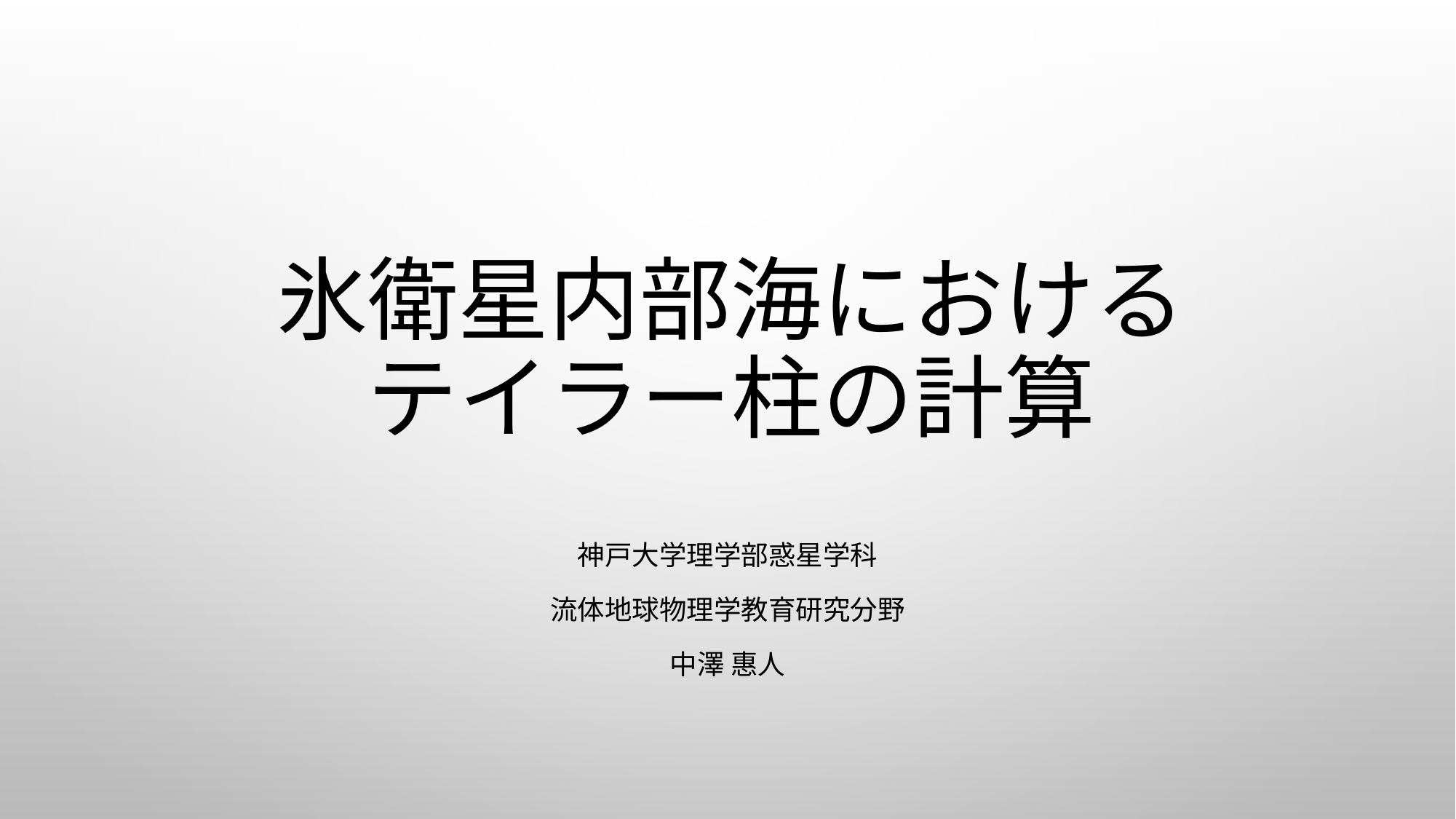

氷衛星内部海における
テイラー柱の計算
神戸大学理学部惑星学科
流体地球物理学教育研究分野
中澤 惠人